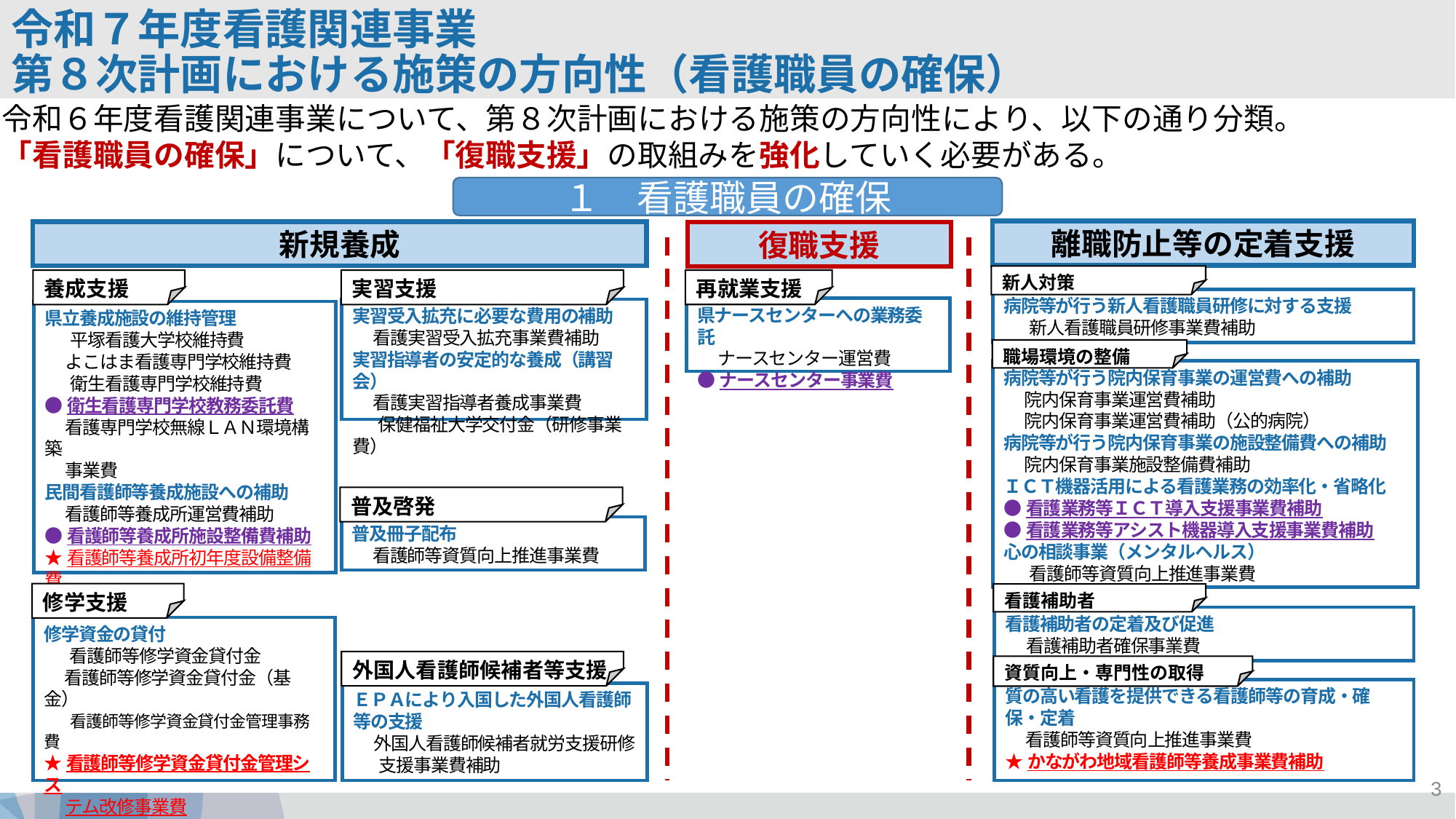

令和７年度看護関連事業
第８次計画における施策の方向性（看護職員の確保）
令和６年度看護関連事業について、第８次計画における施策の方向性により、以下の通り分類。
「看護職員の確保」について、「復職支援」の取組みを強化していく必要がある。
１　看護職員の確保
離職防止等の定着支援
新規養成
復職支援
新人対策
再就業支援
養成支援
実習支援
病院等が行う新人看護職員研修に対する支援
 　新人看護職員研修事業費補助
県ナースセンターへの業務委託
　 ナースセンター運営費
●ナースセンター事業費
実習受入拡充に必要な費用の補助
　 看護実習受入拡充事業費補助
実習指導者の安定的な養成（講習会）
　 看護実習指導者養成事業費
 　保健福祉大学交付金（研修事業費）
県立養成施設の維持管理
 　平塚看護大学校維持費
　 よこはま看護専門学校維持費
 　衛生看護専門学校維持費
●衛生看護専門学校教務委託費
　 看護専門学校無線ＬＡＮ環境構築
　 事業費
民間看護師等養成施設への補助
　 看護師等養成所運営費補助
●看護師等養成所施設整備費補助
★看護師等養成所初年度設備整備費
　 補助
職場環境の整備
病院等が行う院内保育事業の運営費への補助
　 院内保育事業運営費補助
　 院内保育事業運営費補助（公的病院）
病院等が行う院内保育事業の施設整備費への補助
　 院内保育事業施設整備費補助
ＩＣＴ機器活用による看護業務の効率化・省略化
●看護業務等ＩＣＴ導入支援事業費補助
●看護業務等アシスト機器導入支援事業費補助
心の相談事業（メンタルヘルス）
 　看護師等資質向上推進事業費
普及啓発
普及冊子配布
　 看護師等資質向上推進事業費
修学支援
看護補助者
看護補助者の定着及び促進
　 看護補助者確保事業費

修学資金の貸付
 　看護師等修学資金貸付金
　 看護師等修学資金貸付金（基金）
 　看護師等修学資金貸付金管理事務費
★看護師等修学資金貸付金管理シス
　 テム改修事業費
●保健師修学資金貸付金（基金）

外国人看護師候補者等支援
資質向上・専門性の取得
質の高い看護を提供できる看護師等の育成・確保・定着
　 看護師等資質向上推進事業費
★かながわ地域看護師等養成事業費補助
ＥＰＡにより入国した外国人看護師等の支援
　 外国人看護師候補者就労支援研修
 　支援事業費補助
3